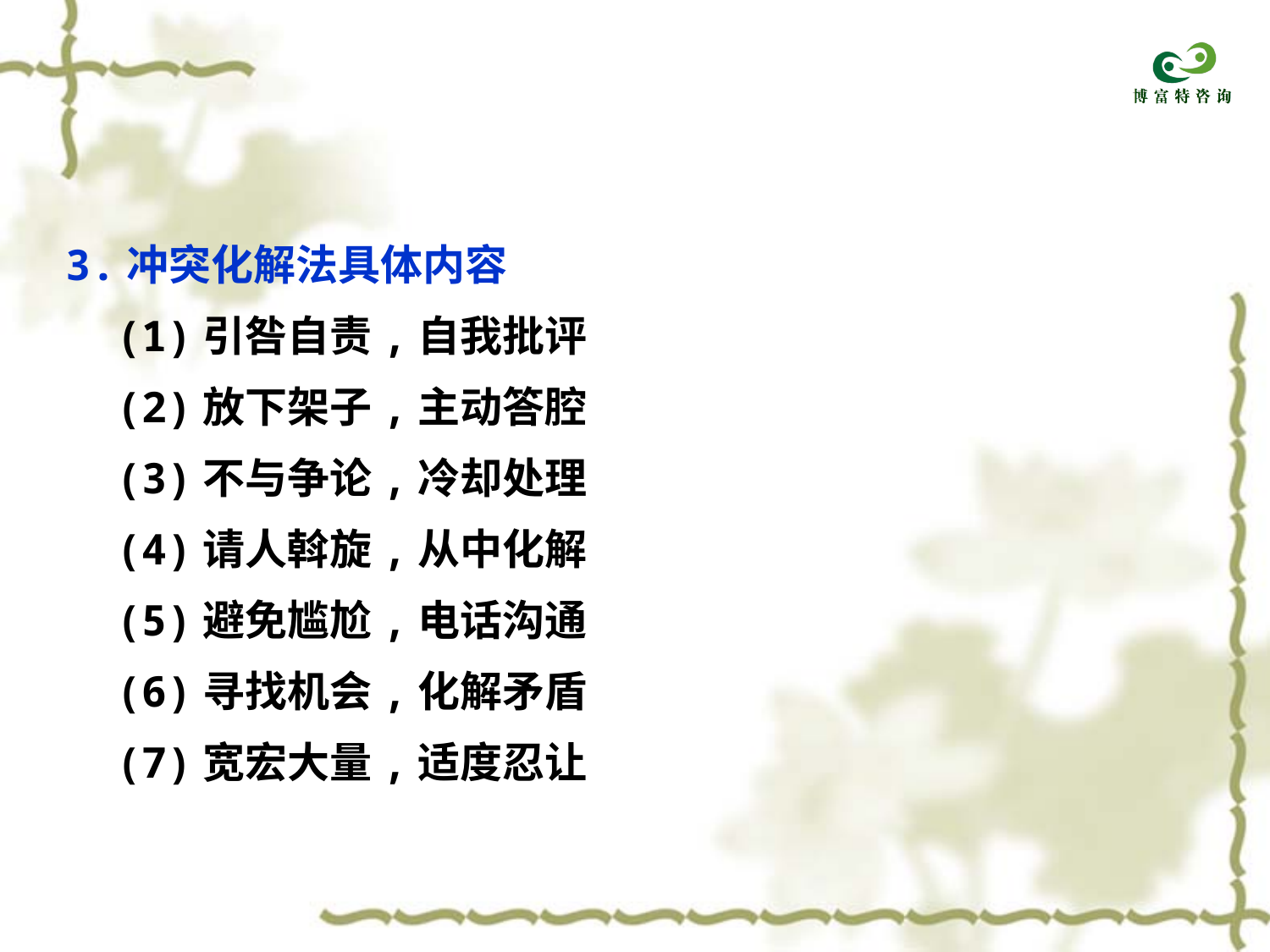

3.冲突化解法具体内容
  (1)引咎自责,自我批评
  (2)放下架子,主动答腔
  (3)不与争论,冷却处理
  (4)请人斡旋,从中化解
  (5)避免尴尬,电话沟通
  (6)寻找机会,化解矛盾
  (7)宽宏大量,适度忍让